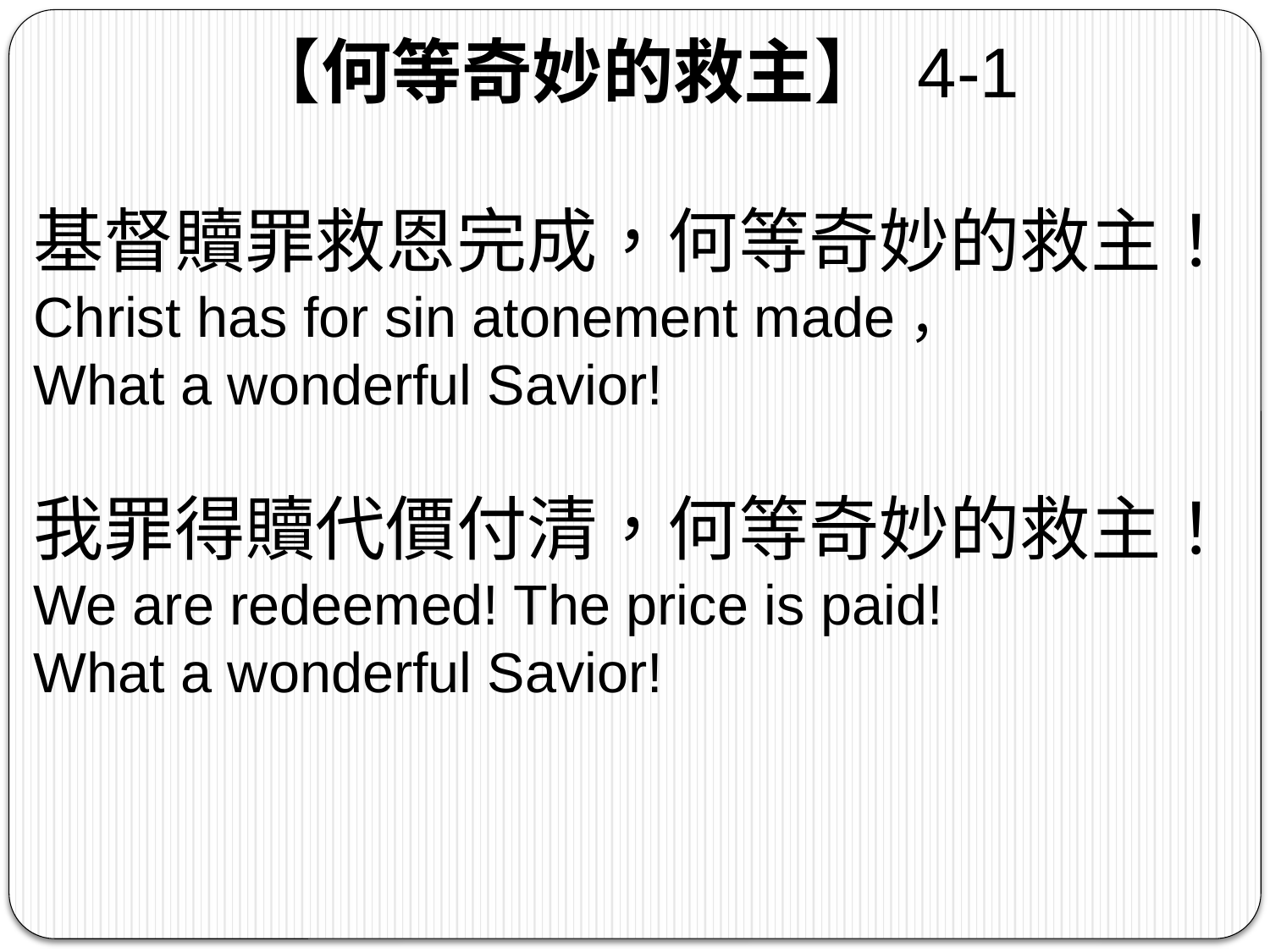

【何等奇妙的救主】 4-1

基督贖罪救恩完成，何等奇妙的救主！
Christ has for sin atonement made，
What a wonderful Savior!

我罪得贖代價付清，何等奇妙的救主！
We are redeemed! The price is paid!
What a wonderful Savior!